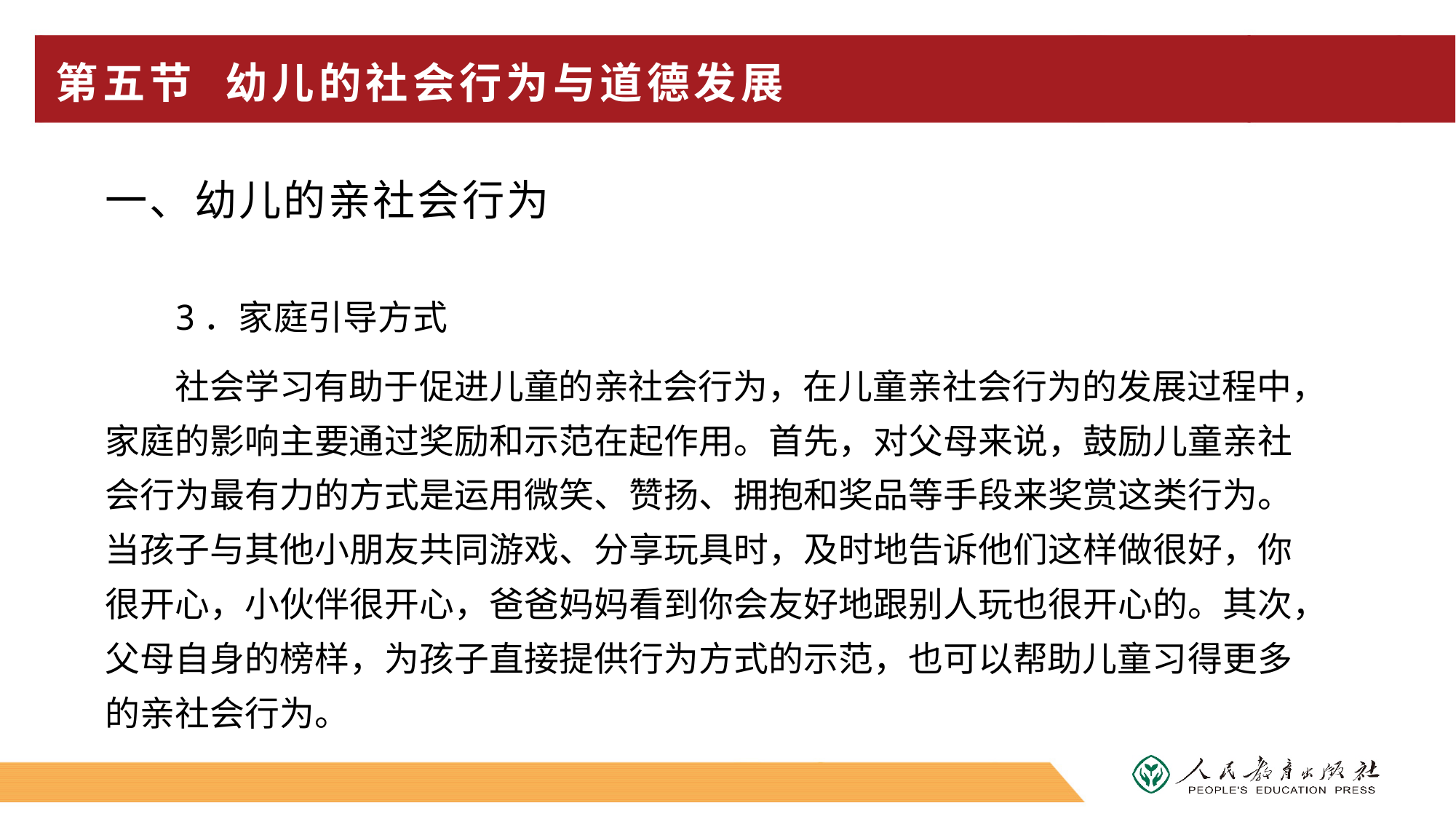

# 第五节  幼儿的社会行为与道德发展
一、幼儿的亲社会行为
3．家庭引导方式
社会学习有助于促进儿童的亲社会行为，在儿童亲社会行为的发展过程中，家庭的影响主要通过奖励和示范在起作用。首先，对父母来说，鼓励儿童亲社会行为最有力的方式是运用微笑、赞扬、拥抱和奖品等手段来奖赏这类行为。当孩子与其他小朋友共同游戏、分享玩具时，及时地告诉他们这样做很好，你很开心，小伙伴很开心，爸爸妈妈看到你会友好地跟别人玩也很开心的。其次，父母自身的榜样，为孩子直接提供行为方式的示范，也可以帮助儿童习得更多的亲社会行为。